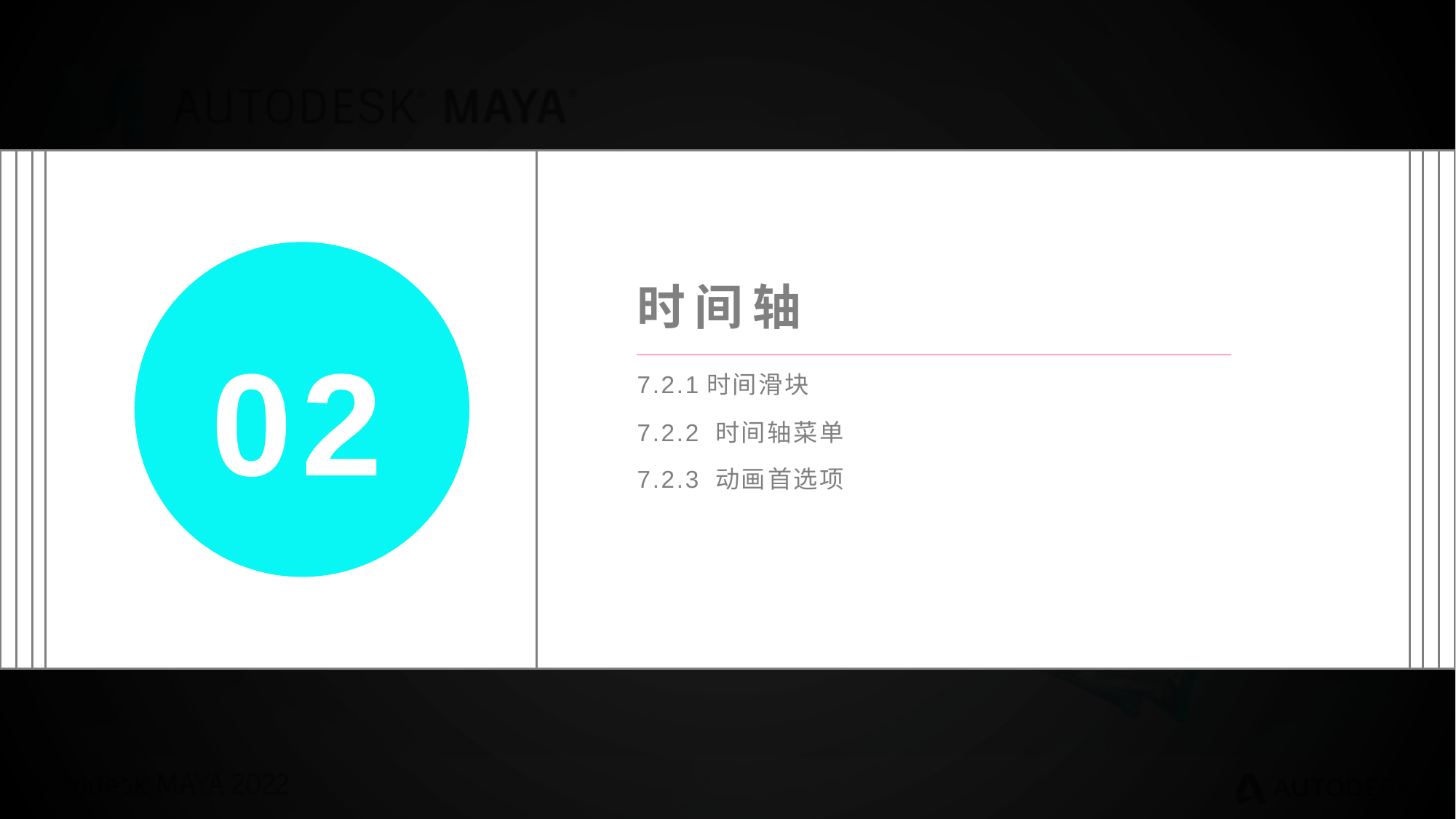

时间轴
02
7.2.1时间滑块
7.2.2 时间轴菜单
7.2.3 动画首选项